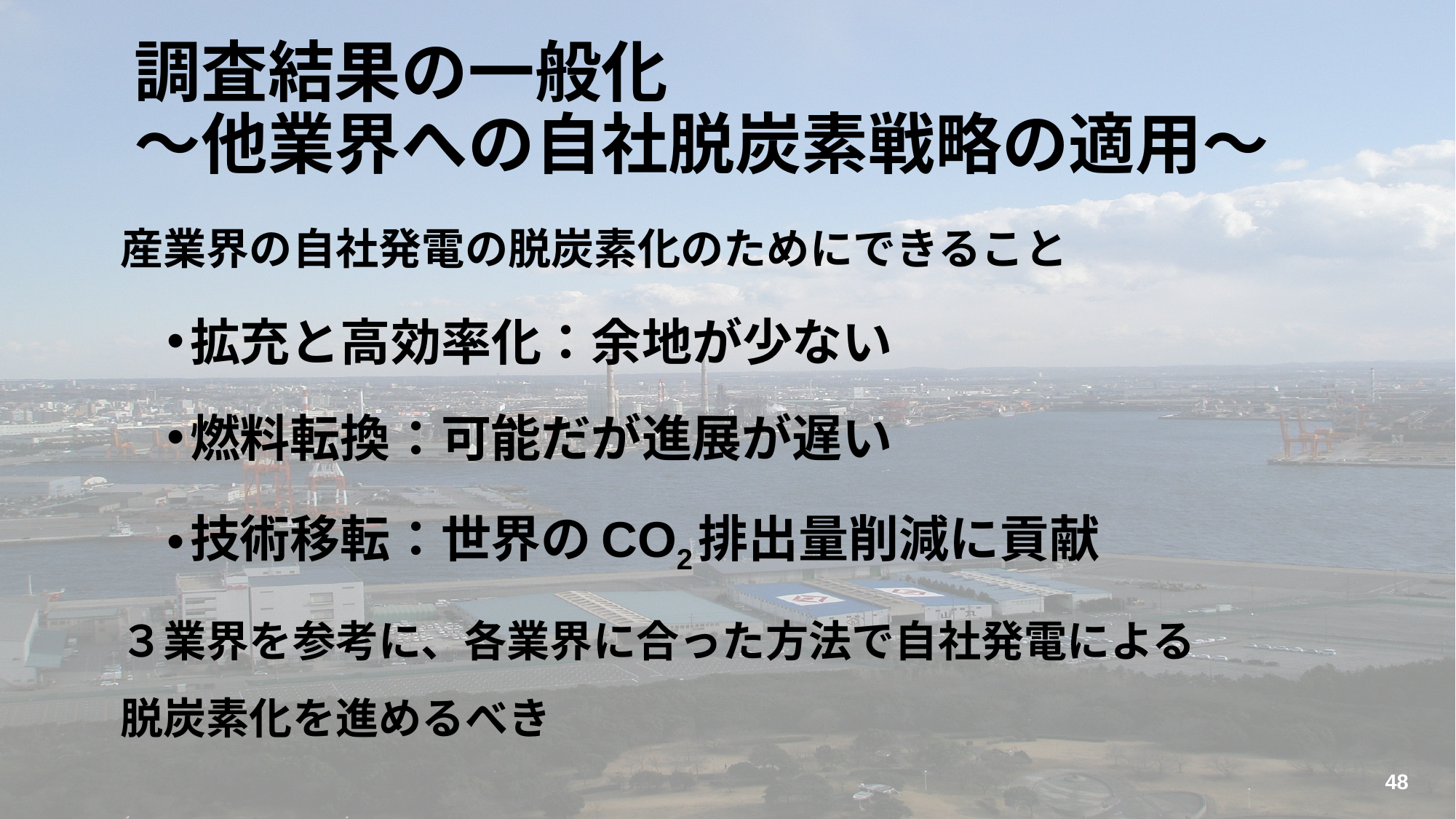

# 調査結果の一般化  ～他業界への自社脱炭素戦略の適用～
産業界の自社発電の脱炭素化のためにできること
拡充と高効率化：余地が少ない
燃料転換：可能だが進展が遅い
技術移転：世界のCO2排出量削減に貢献
３業界を参考に、各業界に合った方法で自社発電による
脱炭素化を進めるべき
48